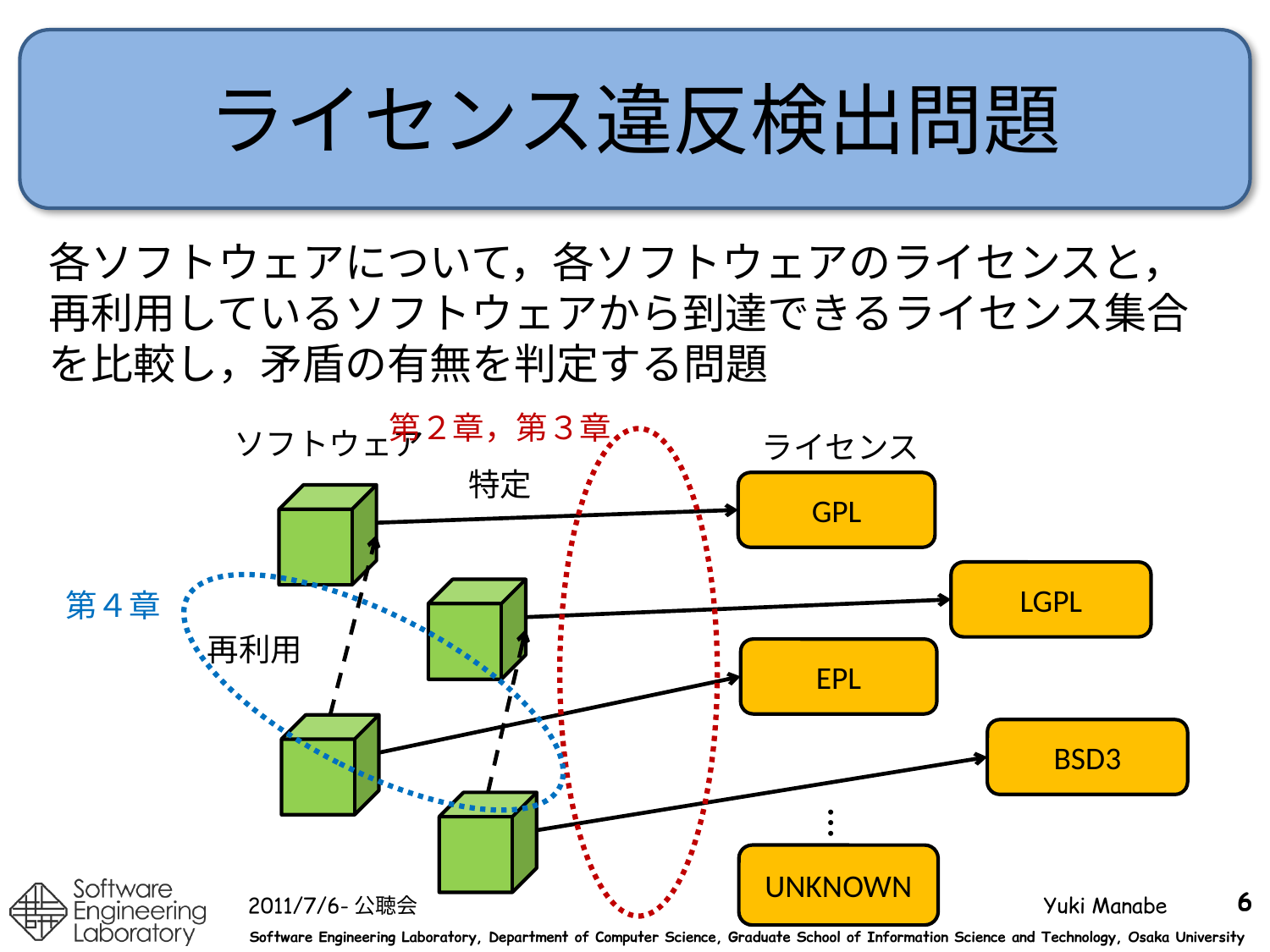

# ライセンス違反検出問題
各ソフトウェアについて，各ソフトウェアのライセンスと，再利用しているソフトウェアから到達できるライセンス集合を比較し，矛盾の有無を判定する問題
第２章，第３章
ソフトウェア
ライセンス

特定
GPL

LGPL
第４章

再利用
EPL

BSD3

…
UNKNOWN
6
2011/7/6-公聴会
Yuki Manabe